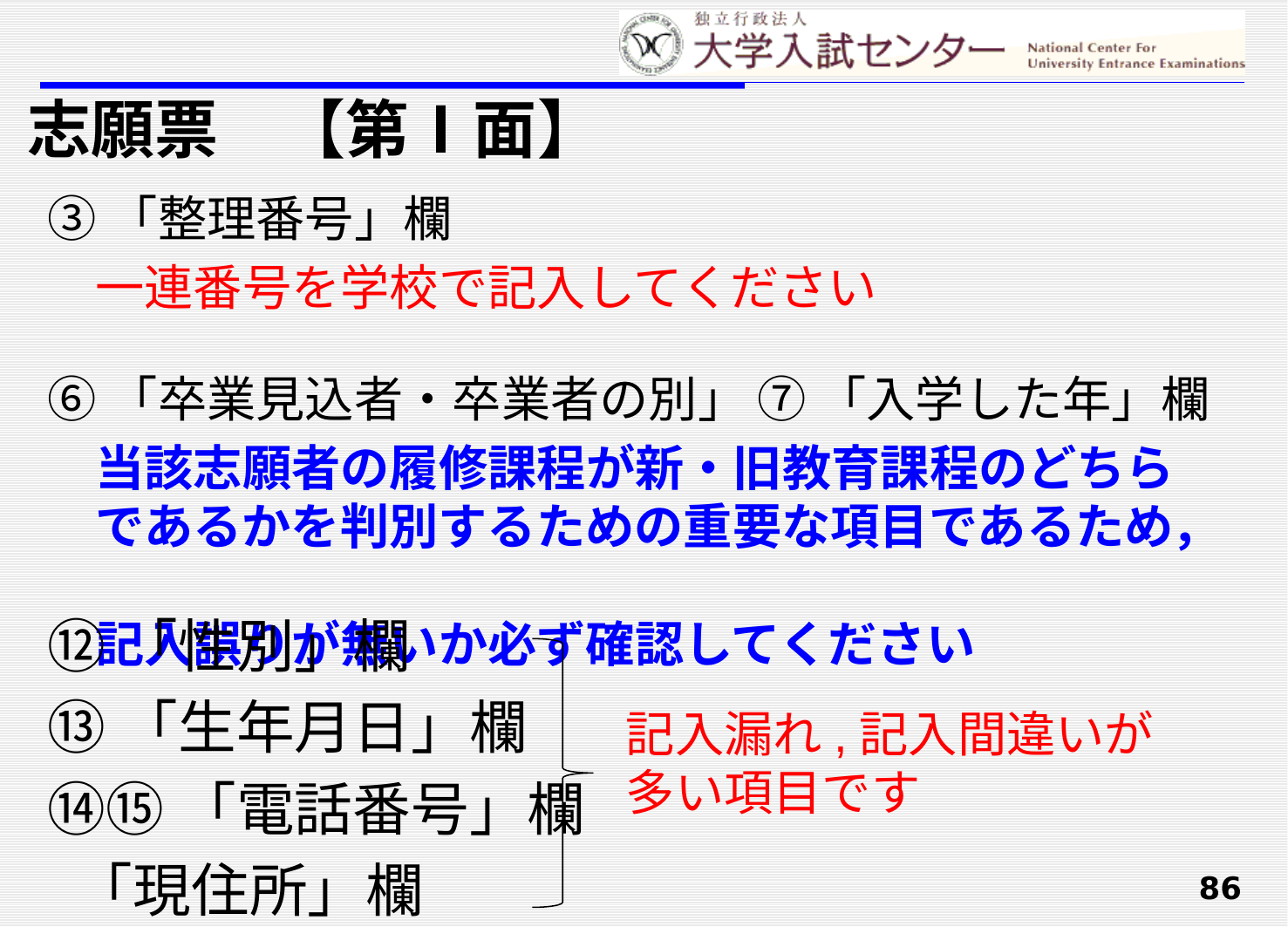

志願票　【第Ⅰ面】
③「整理番号」欄
一連番号を学校で記入してください
⑥「卒業見込者・卒業者の別」 ⑦ 「入学した年」欄
当該志願者の履修課程が新・旧教育課程のどちら
であるかを判別するための重要な項目であるため，　 　
記入誤りが無いか必ず確認してください
⑫「性別」欄
⑬「生年月日」欄
⑭⑮「電話番号」欄
 「現住所」欄

記入漏れ,記入間違いが
多い項目です
86